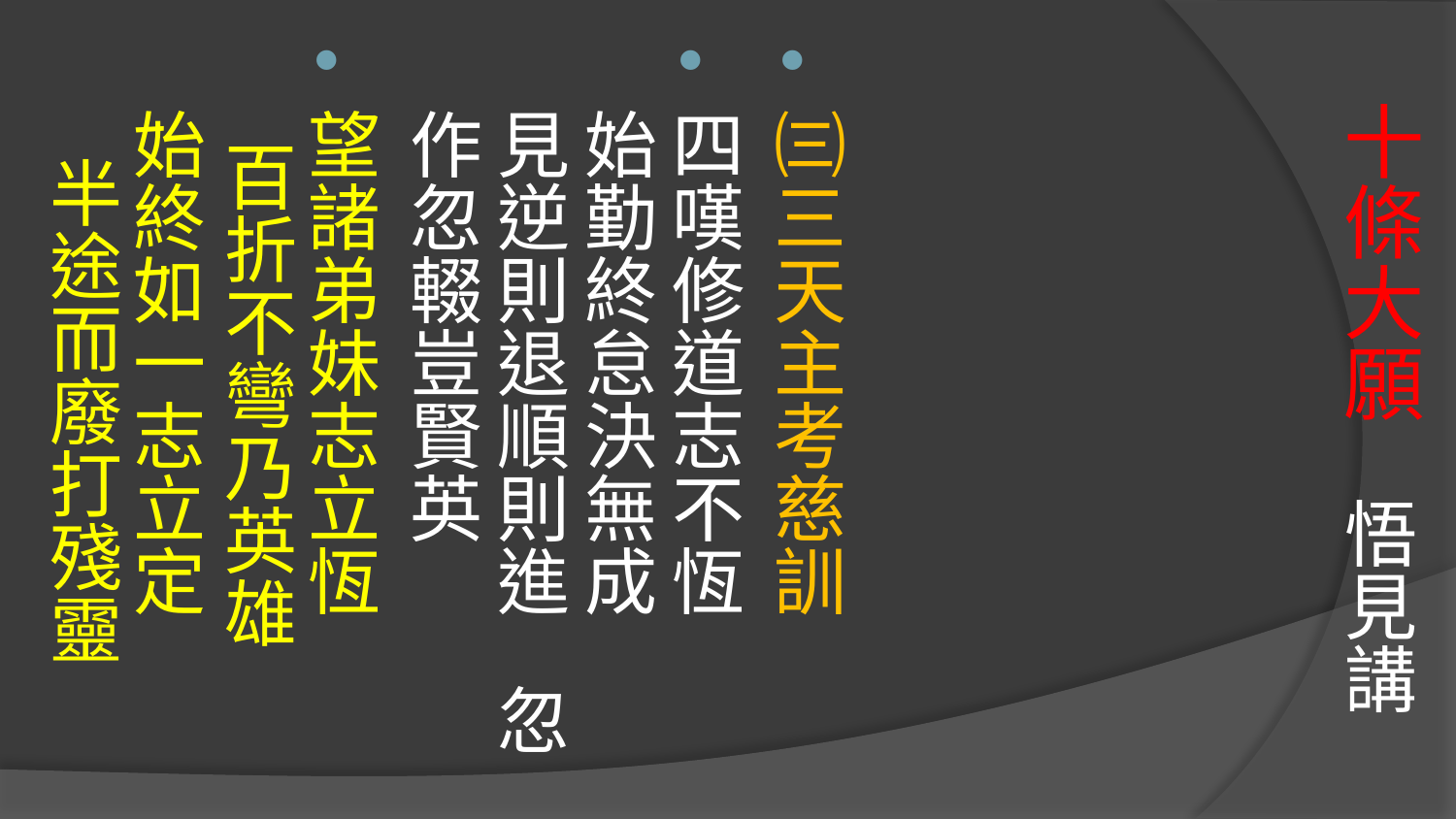

# 十條大願    悟見講
㈢三天主考慈訓
四嘆修道志不恆         始勤終怠決無成 
見逆則退順則進    忽作忽輟豈賢英
望諸弟妹志立恆             百折不彎乃英雄
始終如一志立定              半途而廢打殘靈